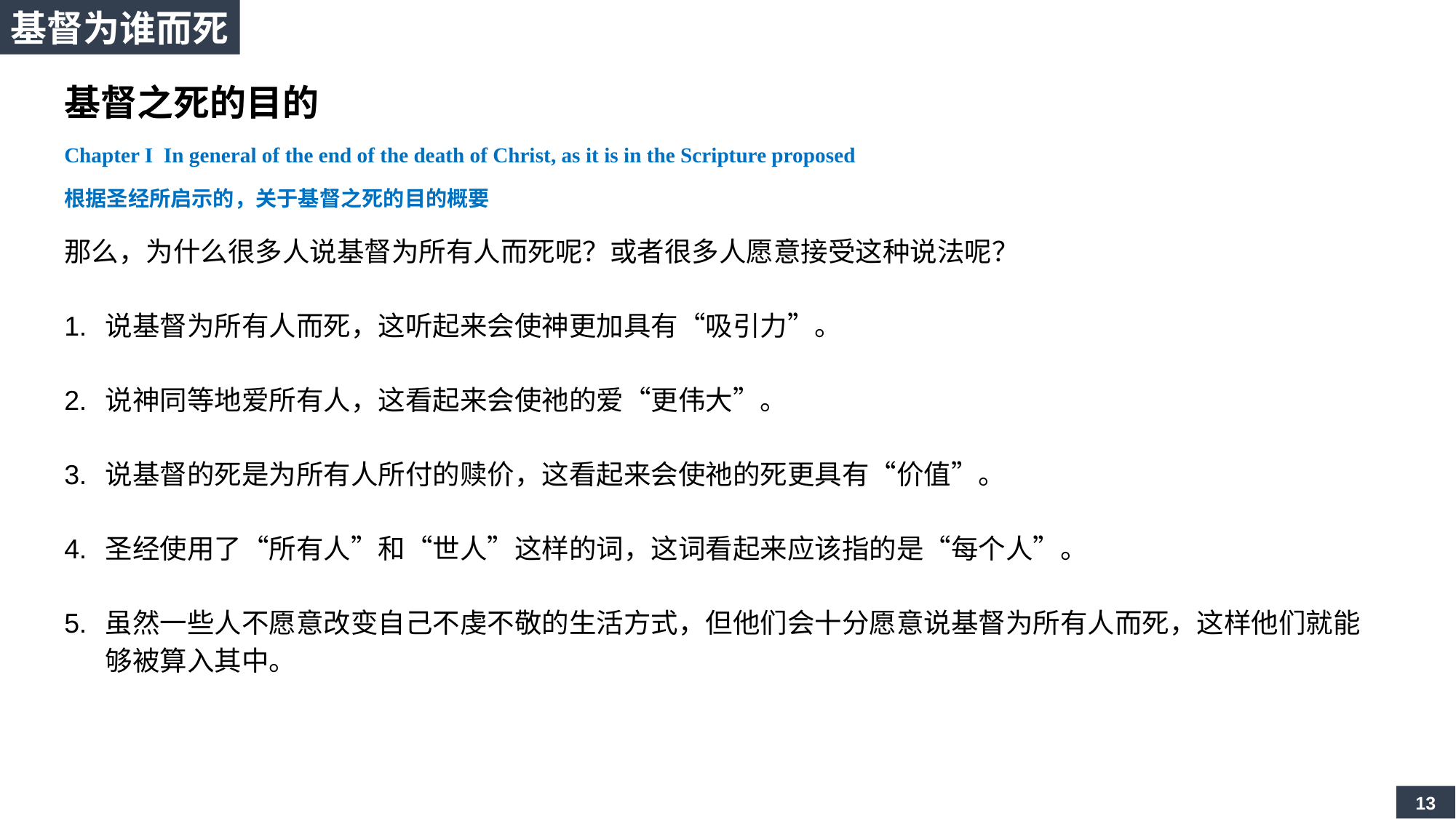

基督为谁而死
基督之死的目的
Chapter I  In general of the end of the death of Christ, as it is in the Scripture proposed
根据圣经所启示的，关于基督之死的目的概要
那么，为什么很多人说基督为所有人而死呢？或者很多人愿意接受这种说法呢？
说基督为所有人而死，这听起来会使神更加具有“吸引力”。
说神同等地爱所有人，这看起来会使祂的爱“更伟大”。
说基督的死是为所有人所付的赎价，这看起来会使祂的死更具有“价值”。
圣经使用了“所有人”和“世人”这样的词，这词看起来应该指的是“每个人”。
虽然一些人不愿意改变自己不虔不敬的生活方式，但他们会十分愿意说基督为所有人而死，这样他们就能够被算入其中。
13